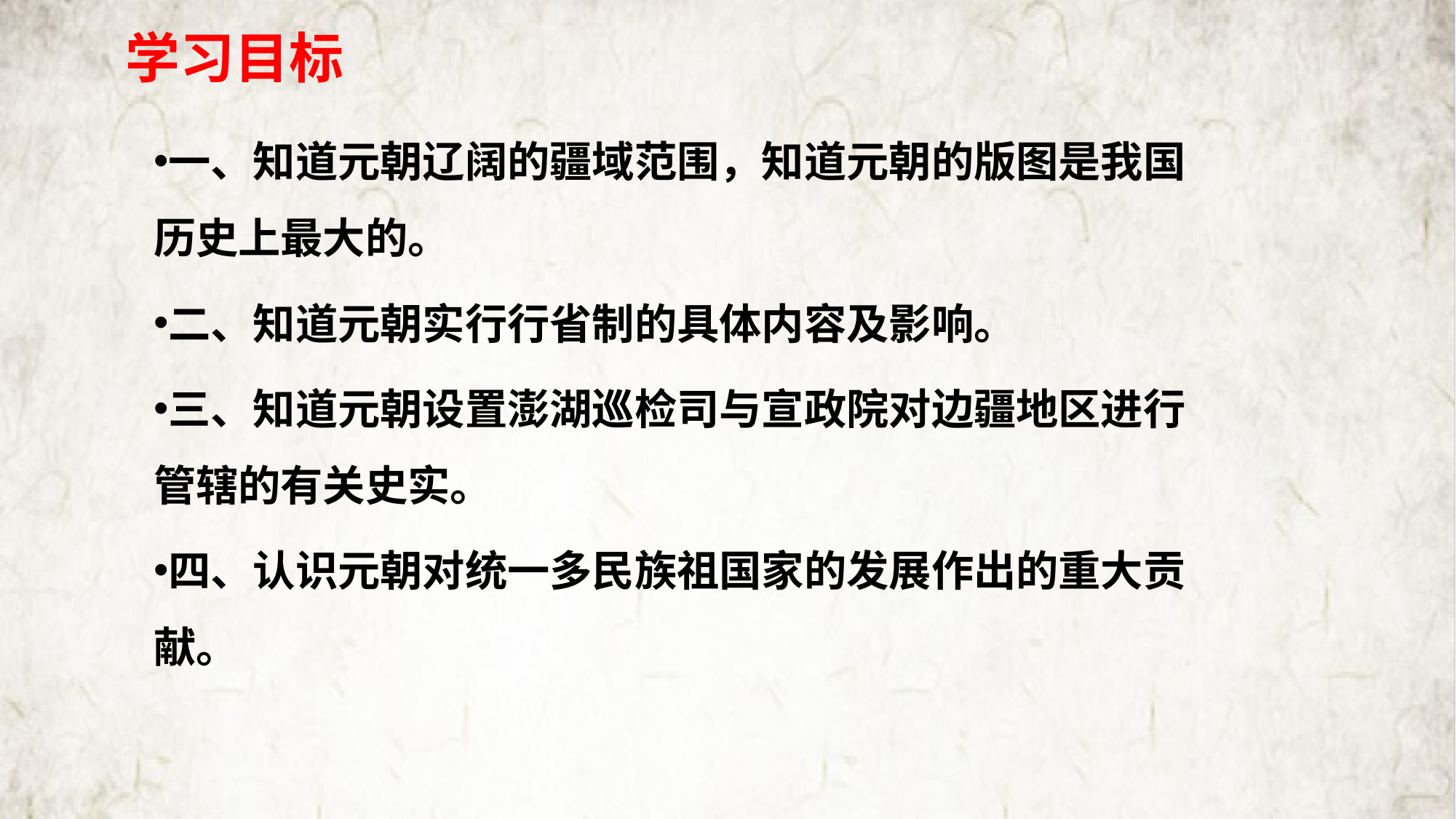

学习目标
一、知道元朝辽阔的疆域范围，知道元朝的版图是我国历史上最大的。
二、知道元朝实行行省制的具体内容及影响。
三、知道元朝设置澎湖巡检司与宣政院对边疆地区进行管辖的有关史实。
四、认识元朝对统一多民族祖国家的发展作出的重大贡献。